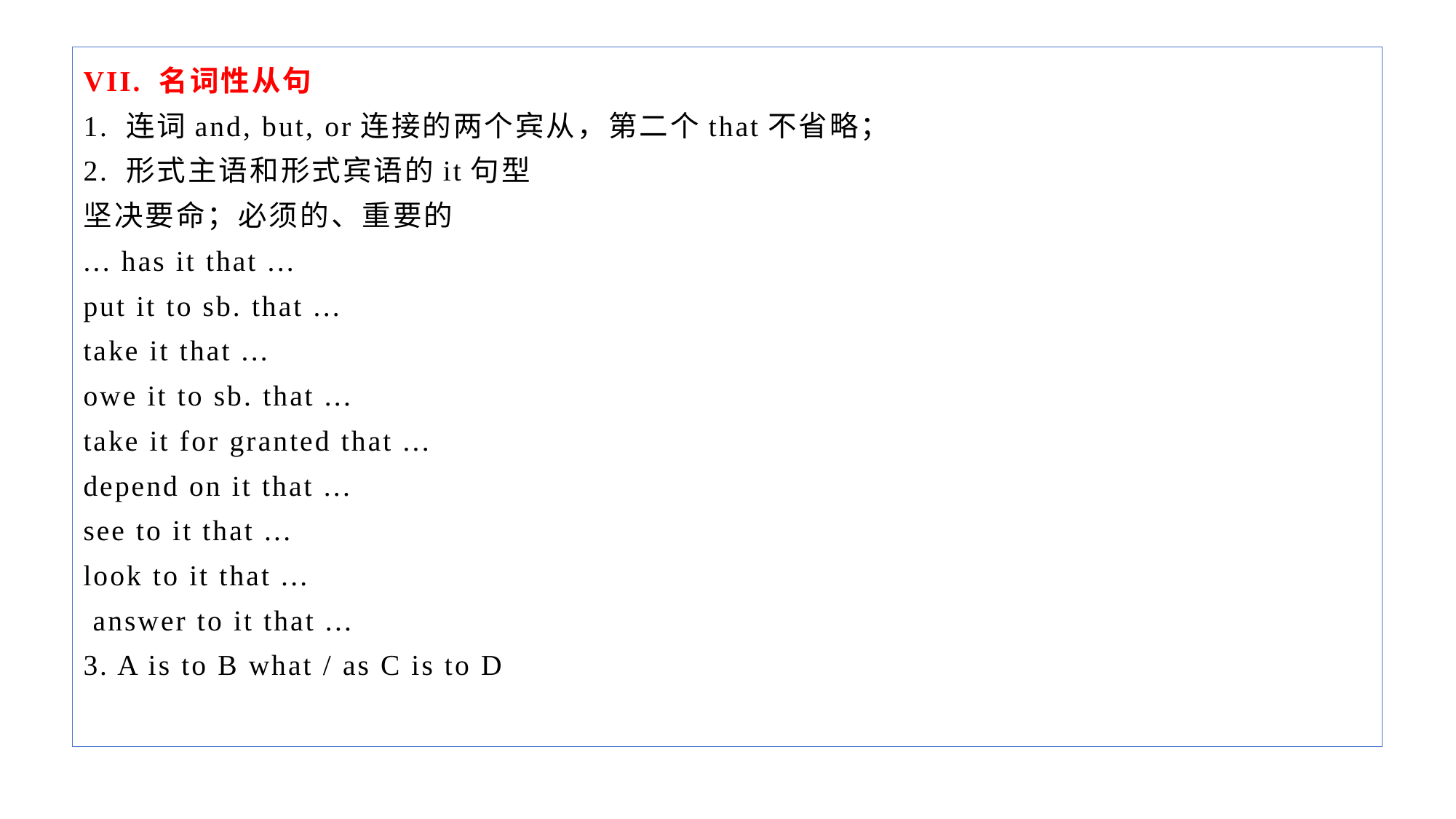

VII. 名词性从句
1. 连词and, but, or连接的两个宾从，第二个that不省略；
2. 形式主语和形式宾语的it句型
坚决要命；必须的、重要的
... has it that ...
put it to sb. that ...
take it that ...
owe it to sb. that ...
take it for granted that ...
depend on it that ...
see to it that ...
look to it that ...
 answer to it that ...
3. A is to B what / as C is to D